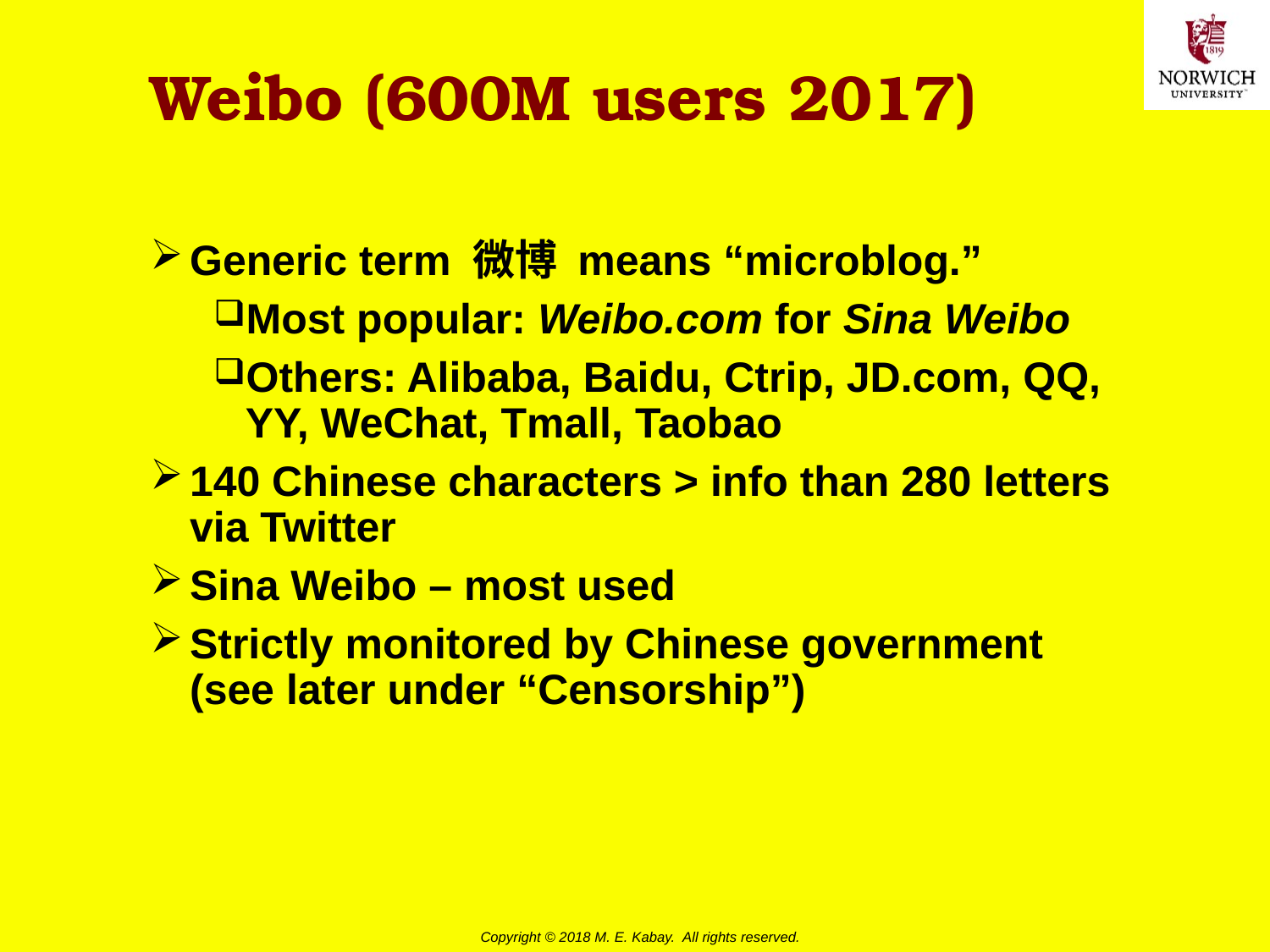

# Weibo (600M users 2017)
Generic term 微博 means “microblog.”
Most popular: Weibo.com for Sina Weibo
Others: Alibaba, Baidu, Ctrip, JD.com, QQ, YY, WeChat, Tmall, Taobao
140 Chinese characters > info than 280 letters via Twitter
Sina Weibo – most used
Strictly monitored by Chinese government (see later under “Censorship”)